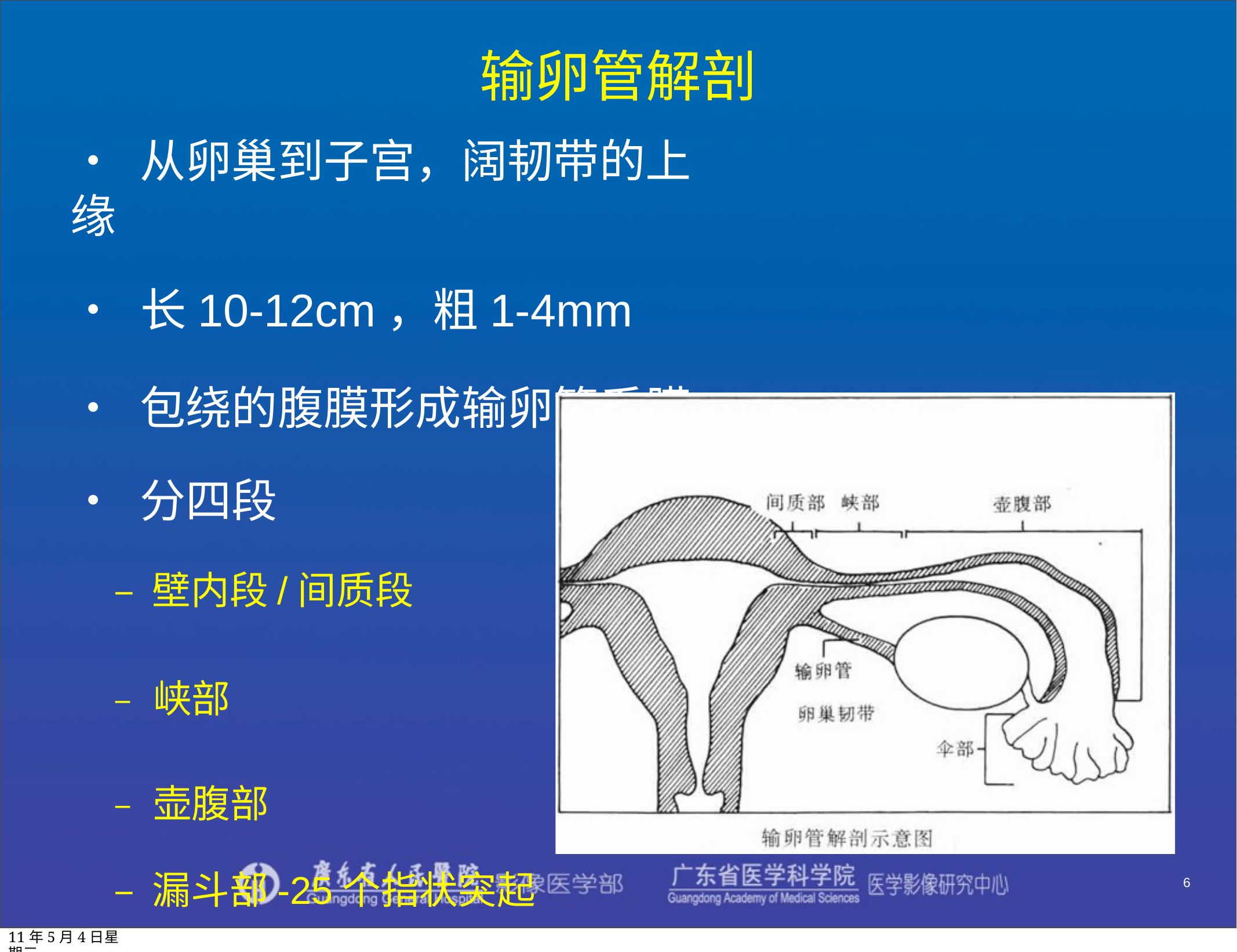

# 输卵管解剖
• 从卵巢到子宫，阔韧带的上缘
• 长10-12cm，粗1-4mm
• 包绕的腹膜形成输卵管系膜
• 分四段
– 壁内段/间质段

– 峡部
– 壶腹部
– 漏斗部-25个指状突起

6
11年5月4日星期三